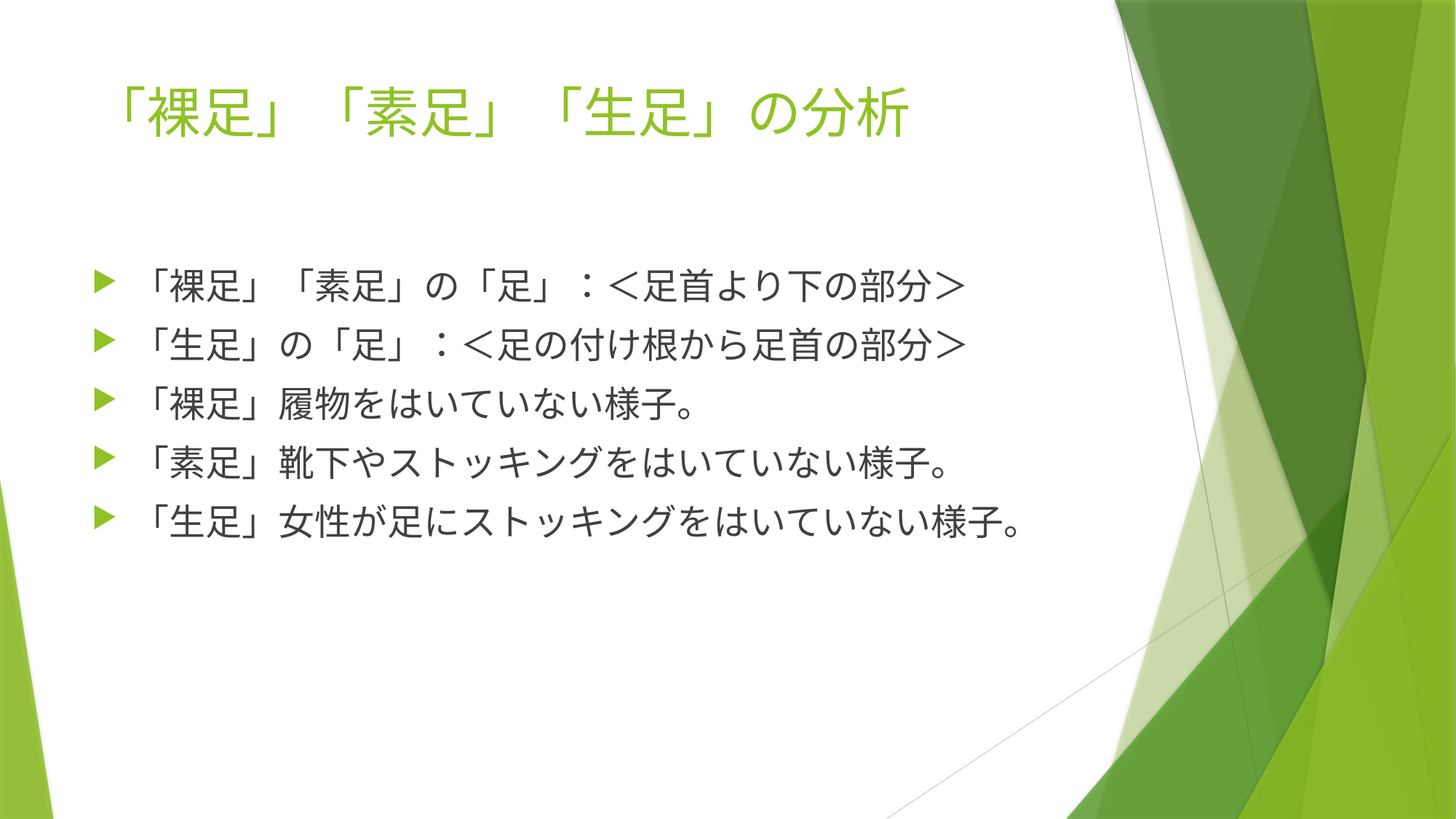

# 「裸足」「素足」「生足」の分析
「裸足」「素足」の「足」：＜足首より下の部分＞
「生足」の「足」：＜足の付け根から足首の部分＞
「裸足」履物をはいていない様子。
「素足」靴下やストッキングをはいていない様子。
「生足」女性が足にストッキングをはいていない様子。